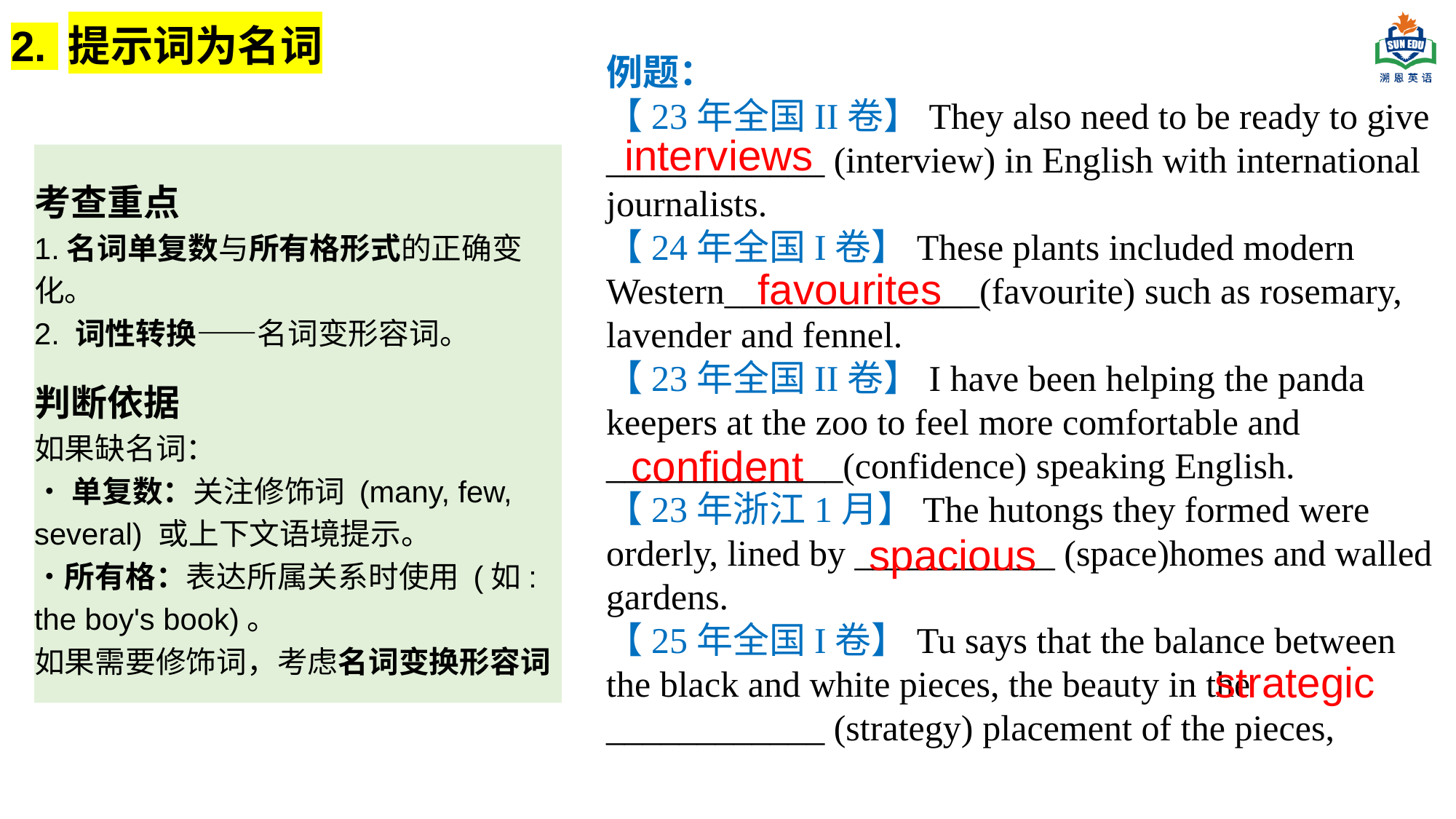

2. 提示词为名词
例题：
【23年全国II卷】They also need to be ready to give ____________ (interview) in English with international journalists.
【24年全国I卷】These plants included modern Western______________(favourite) such as rosemary, lavender and fennel.
【23年全国II卷】I have been helping the panda keepers at the zoo to feel more comfortable and   _____________(confidence) speaking English.
【23年浙江1月】The hutongs they formed were orderly, lined by ___________ (space)homes and walled gardens.
【25年全国I卷】Tu says that the balance between the black and white pieces, the beauty in the ____________ (strategy) placement of the pieces,
interviews
考查重点
1.名词单复数与所有格形式的正确变化。
2. 词性转换——名词变形容词。
判断依据
如果缺名词：
•单复数：关注修饰词 (many, few, several) 或上下文语境提示。
•所有格：表达所属关系时使用 (如: the boy's book)。
如果需要修饰词，考虑名词变换形容词
favourites
confident
spacious
strategic